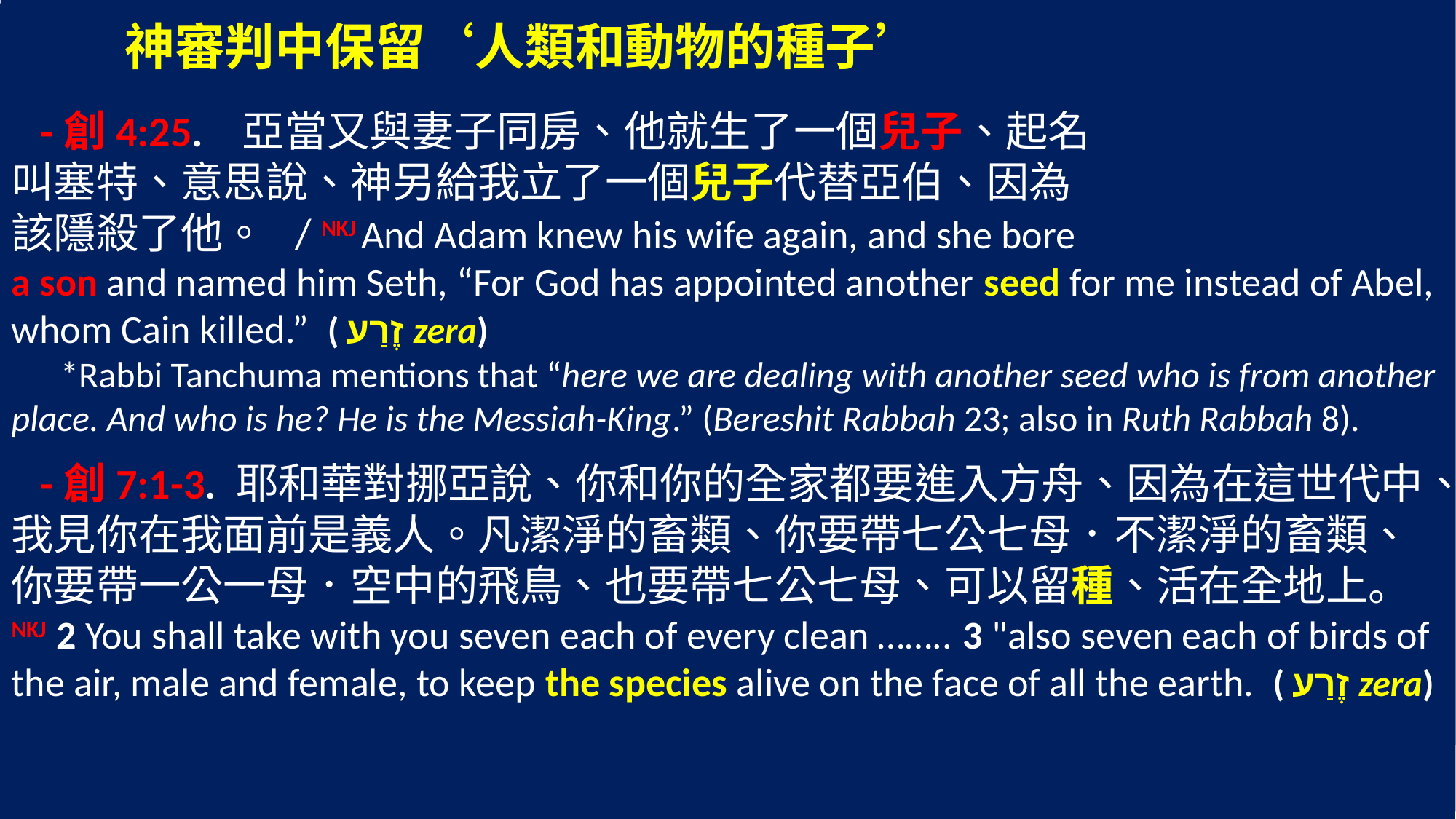

神審判中保留‘人類和動物的種子’

   -創4:25.   亞當又與妻子同房、他就生了一個兒子、起名
叫塞特、意思說、神另給我立了一個兒子代替亞伯、因為
該隱殺了他。  / NKJ And Adam knew his wife again, and she bore
a son and named him Seth, “For God has appointed another seed for me instead of Abel, whom Cain killed.”  ( זֶרַע zera)
      *Rabbi Tanchuma mentions that “here we are dealing with another seed who is from another place. And who is he? He is the Messiah-King.” (Bereshit Rabbah 23; also in Ruth Rabbah 8).

   -創7:1-3. 耶和華對挪亞說、你和你的全家都要進入方舟、因為在這世代中、我見你在我面前是義人。凡潔淨的畜類、你要帶七公七母．不潔淨的畜類、你要帶一公一母．空中的飛鳥、也要帶七公七母、可以留種、活在全地上。 NKJ  2 You shall take with you seven each of every clean …….. 3 "also seven each of birds of the air, male and female, to keep the species alive on the face of all the earth.  ( זֶרַע zera)

             聖經中 ‘人的種子’的首次出現 <Human Seed = Offspring>

1）希伯來語中的 ‘種子’  <Seed> in Hebrew זֶרַע  (zera)
                  (about 230 times in the Hebrew Old Testament)
     a) seed of crops (作物的) 種子
     b) offspring, descendant(s) (of men & animals) (人或動物的) 後代，後裔，子孫

-Genesis 1:11 神說、地要發生青草、和結種子的菜蔬、並結果子的樹木、各從其類、果子都包著核．事就這樣成了。

2）希臘語中的 ‘種子’  <Seed> in Greek  σπέρμα (sperma)
                   (43 times in the Greek New Testament / the same meanings as in Hebrew)
	*The English ‘sperm’ (精子) is derived from the Greek σπέρμα (sperma).

               聖經中 ‘人的種子’的首次出現 <Human Seed = Offspring>

1）希伯來語中的 ‘種子’  <Seed> in Hebrew זֶרַע  (zera)
                  (about 230 times in the Hebrew Old Testament)
     a) seed of crops (作物的) 種子
     b) offspring, descendant(s) (of men & animals) (人或動物的) 後代，後裔，子孫

-Genesis 1:11 神說、地要發生青草、和結種子的菜蔬、並結果子的樹木、各從其類、果子都包著核．事就這樣成了。 (聖經中 ‘人的種子’的首次出現

2）希臘語中的 ‘種子’  <Seed> in Greek  σπέρμα (sperma)
                   (43 times in the Greek New Testament / the same meanings as in Hebrew)
	*The English ‘sperm’ (精子) is derived from the Greek σπέρμα (sperma).

-Matthew 13:24 耶穌又設個比喻對他們說、天國好像人撒好種在田裡．